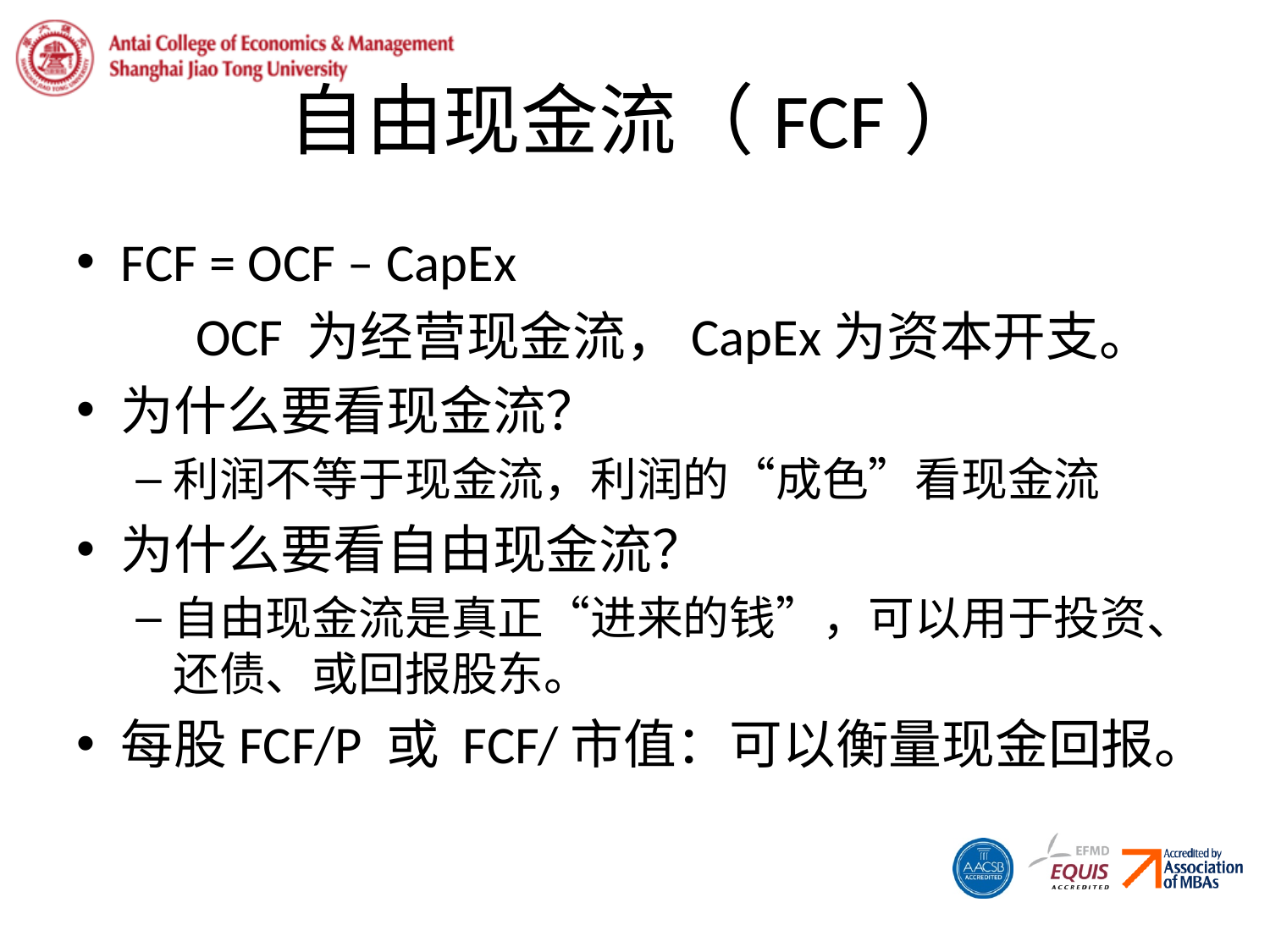

# 自由现金流（FCF）
FCF = OCF – CapEx
	OCF 为经营现金流，CapEx为资本开支。
为什么要看现金流？
利润不等于现金流，利润的“成色”看现金流
为什么要看自由现金流？
自由现金流是真正“进来的钱”，可以用于投资、还债、或回报股东。
每股FCF/P 或 FCF/市值：可以衡量现金回报。